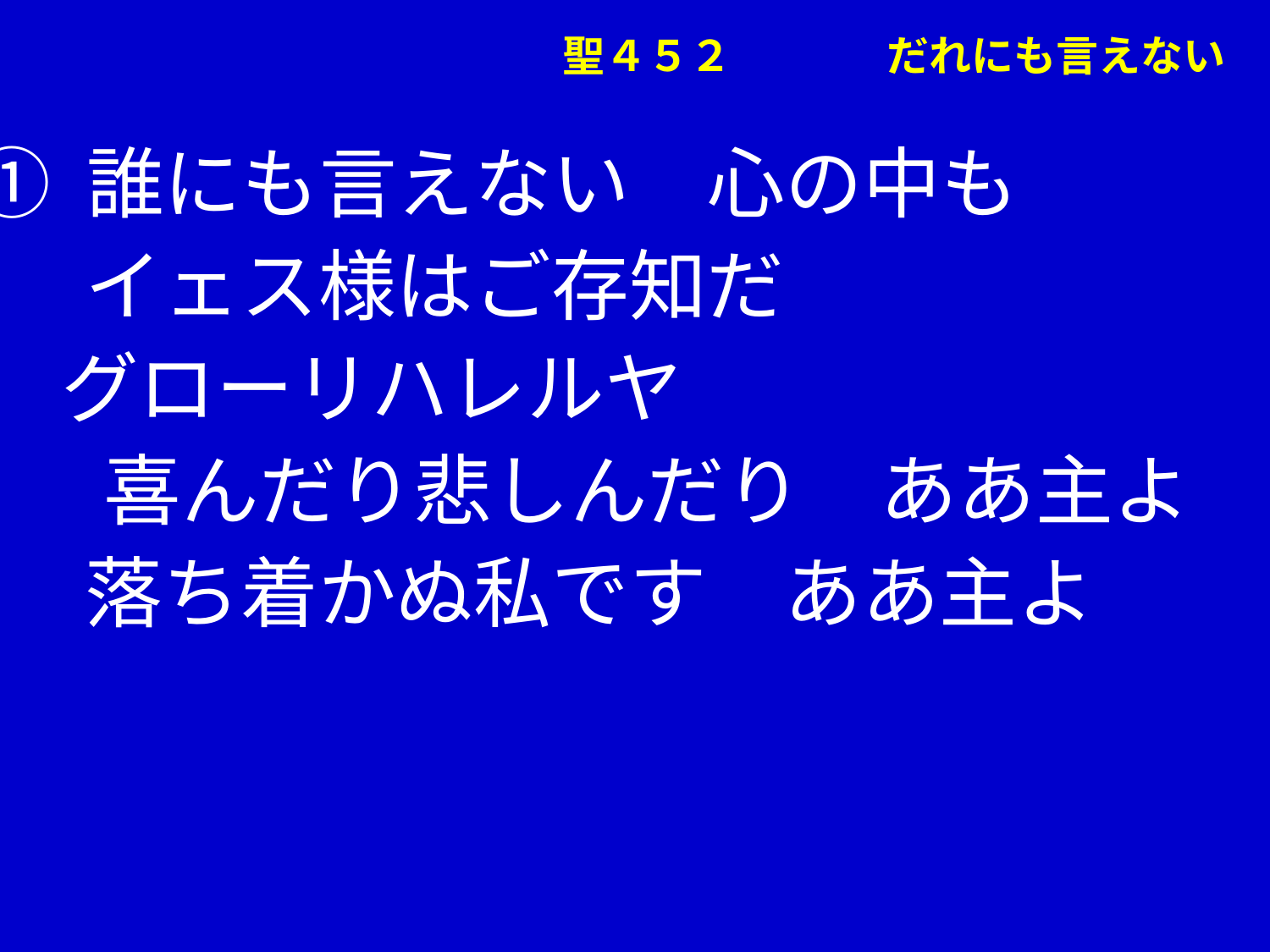

聖４５２　　だれにも言えない
① 誰にも言えない　心の中も
　  イェス様はご存知だ
    グローリハレルヤ
  　喜んだり悲しんだり　ああ主よ
　  落ち着かぬ私です　ああ主よ